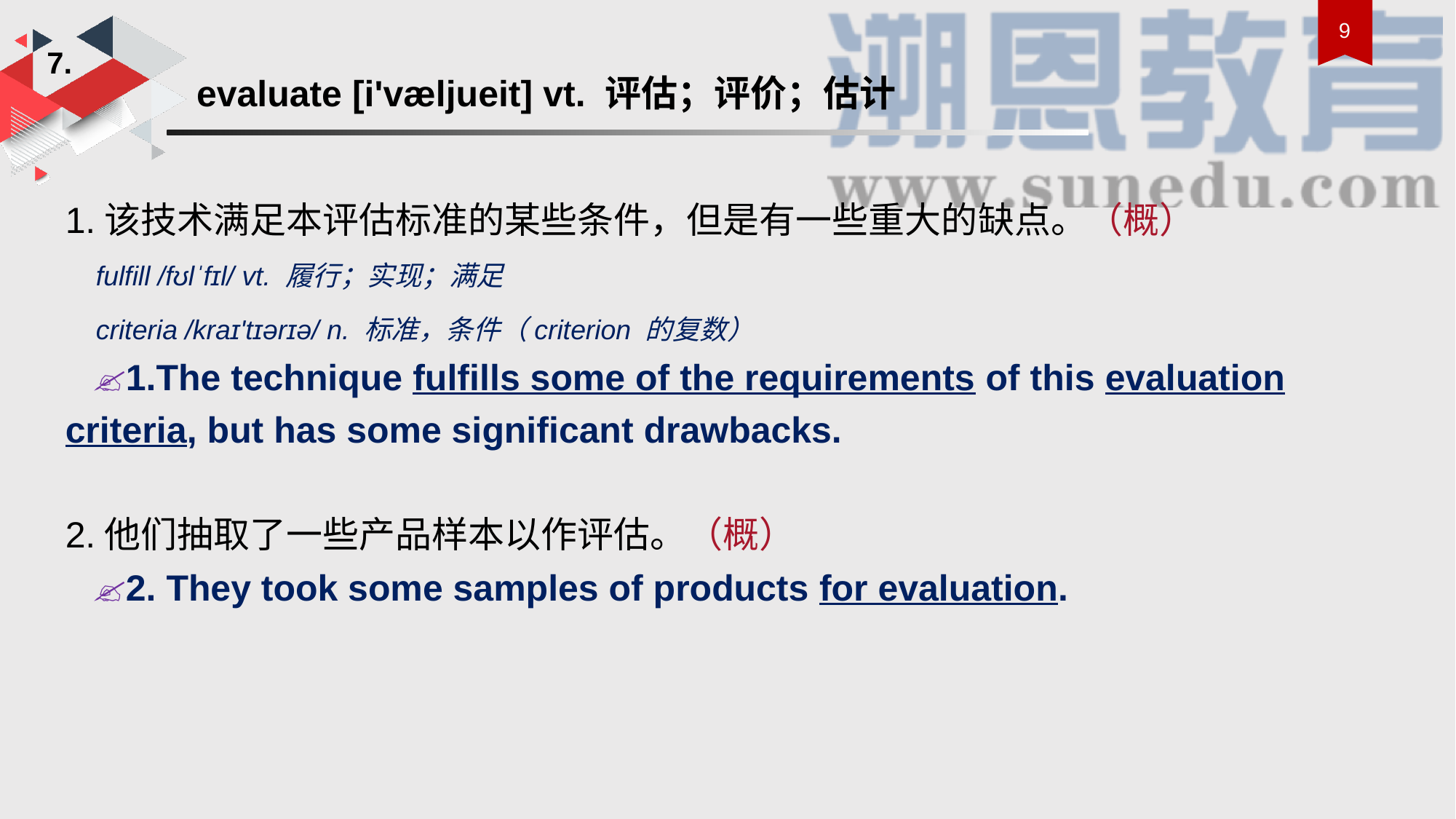

7.
evaluate [i'væljueit] vt. 评估；评价；估计

1.该技术满足本评估标准的某些条件，但是有一些重大的缺点。（概）
   fulfill /fʊlˈfɪl/ vt. 履行；实现；满足
    criteria /kraɪ'tɪərɪə/ n. 标准，条件（criterion 的复数）
   ✍1.The technique fulfills some of the requirements of this evaluation criteria, but has some significant drawbacks.

2.他们抽取了一些产品样本以作评估。（概）
   ✍2. They took some samples of products for evaluation.